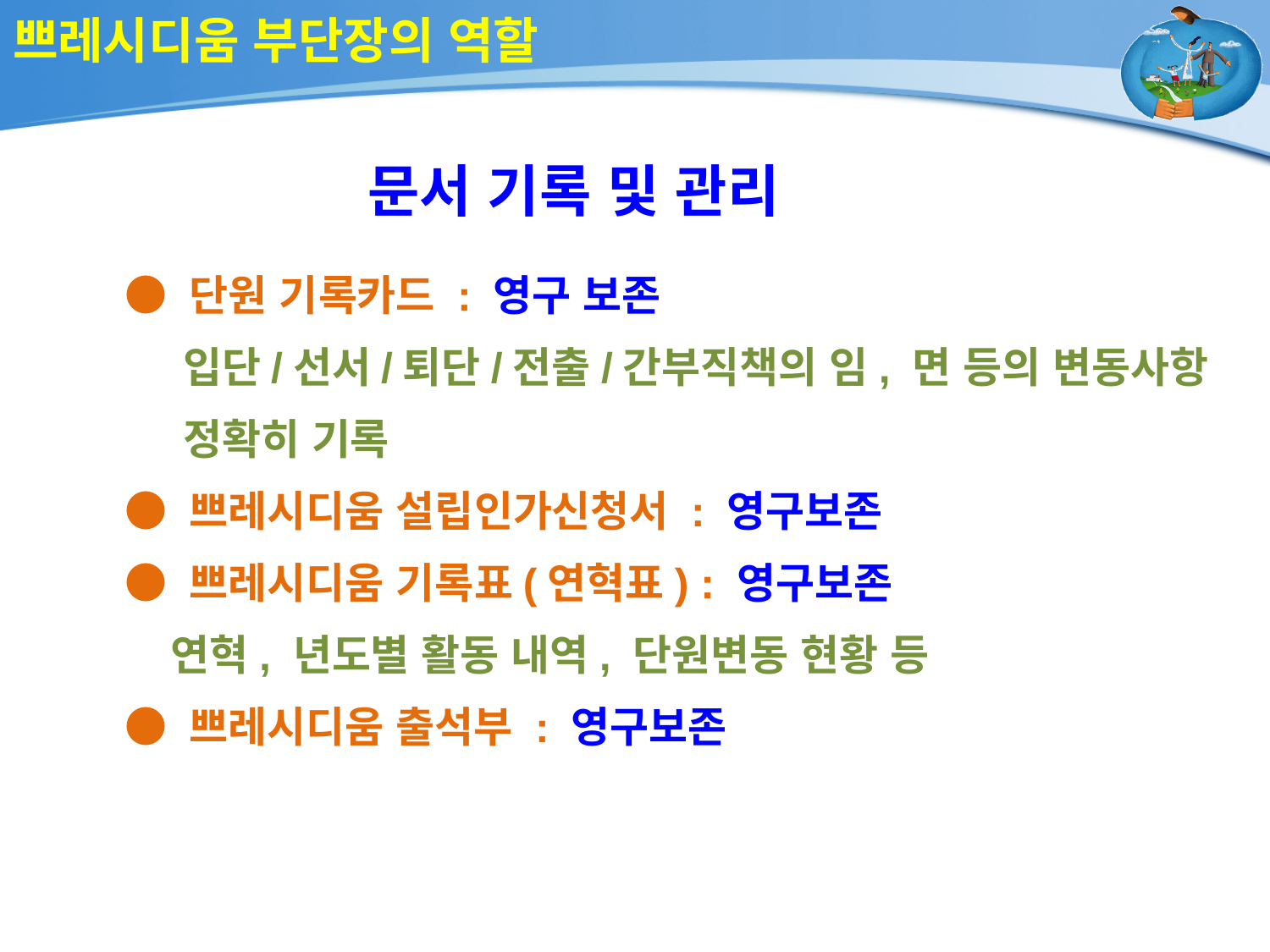

# 쁘레시디움 부단장의 역할
문서 기록 및 관리
● 단원 기록카드 : 영구 보존
    입단/선서/퇴단/전출/간부직책의 임, 면 등의 변동사항
    정확히 기록
● 쁘레시디움 설립인가신청서 : 영구보존
● 쁘레시디움 기록표(연혁표) : 영구보존
   연혁, 년도별 활동 내역, 단원변동 현황 등
● 쁘레시디움 출석부 : 영구보존